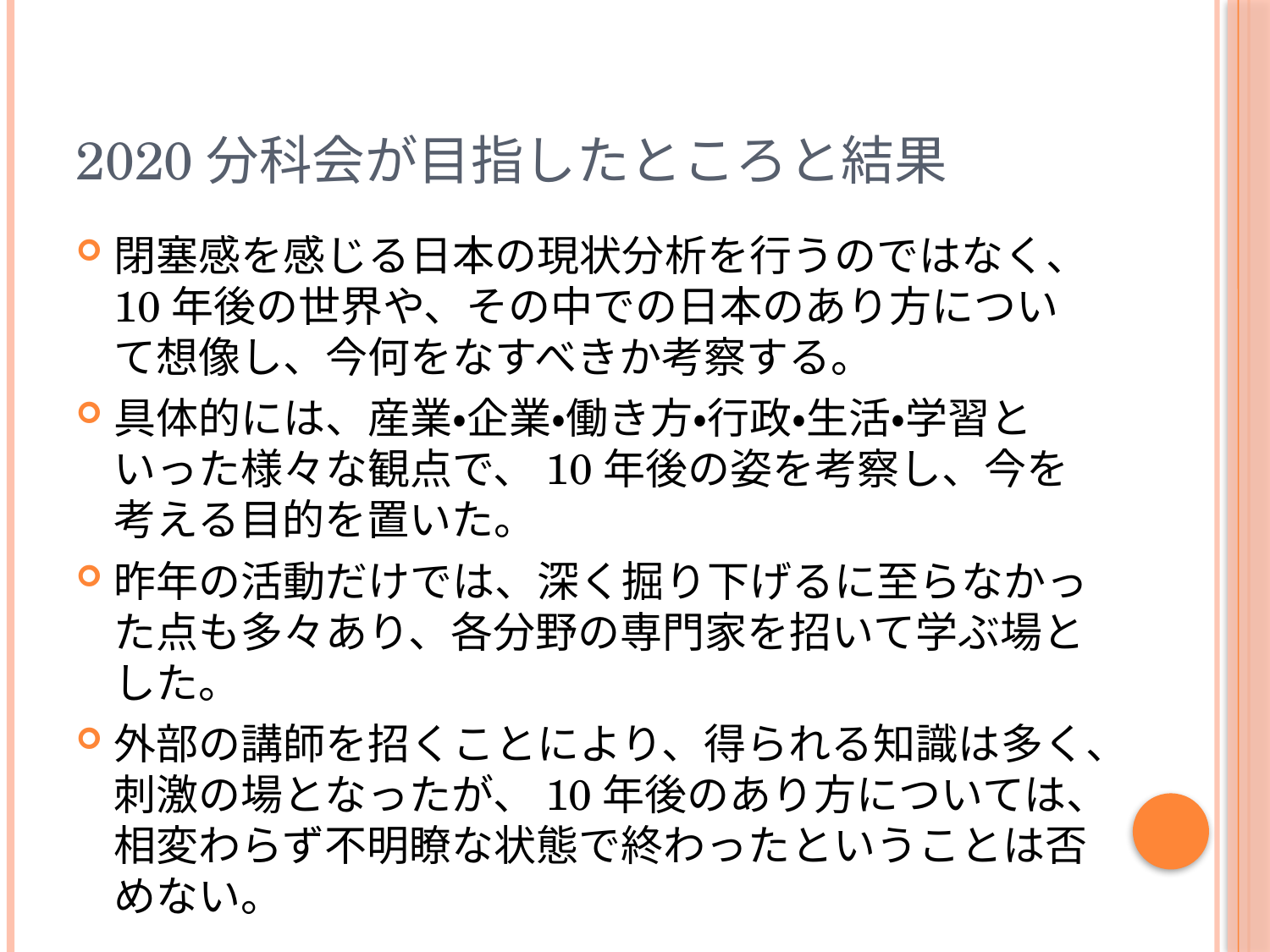

# 2020分科会が目指したところと結果
閉塞感を感じる日本の現状分析を行うのではなく、10年後の世界や、その中での日本のあり方について想像し、今何をなすべきか考察する。
具体的には、産業・企業・働き方・行政・生活・学習といった様々な観点で、10年後の姿を考察し、今を考える目的を置いた。
昨年の活動だけでは、深く掘り下げるに至らなかった点も多々あり、各分野の専門家を招いて学ぶ場とした。
外部の講師を招くことにより、得られる知識は多く、刺激の場となったが、10年後のあり方については、相変わらず不明瞭な状態で終わったということは否めない。